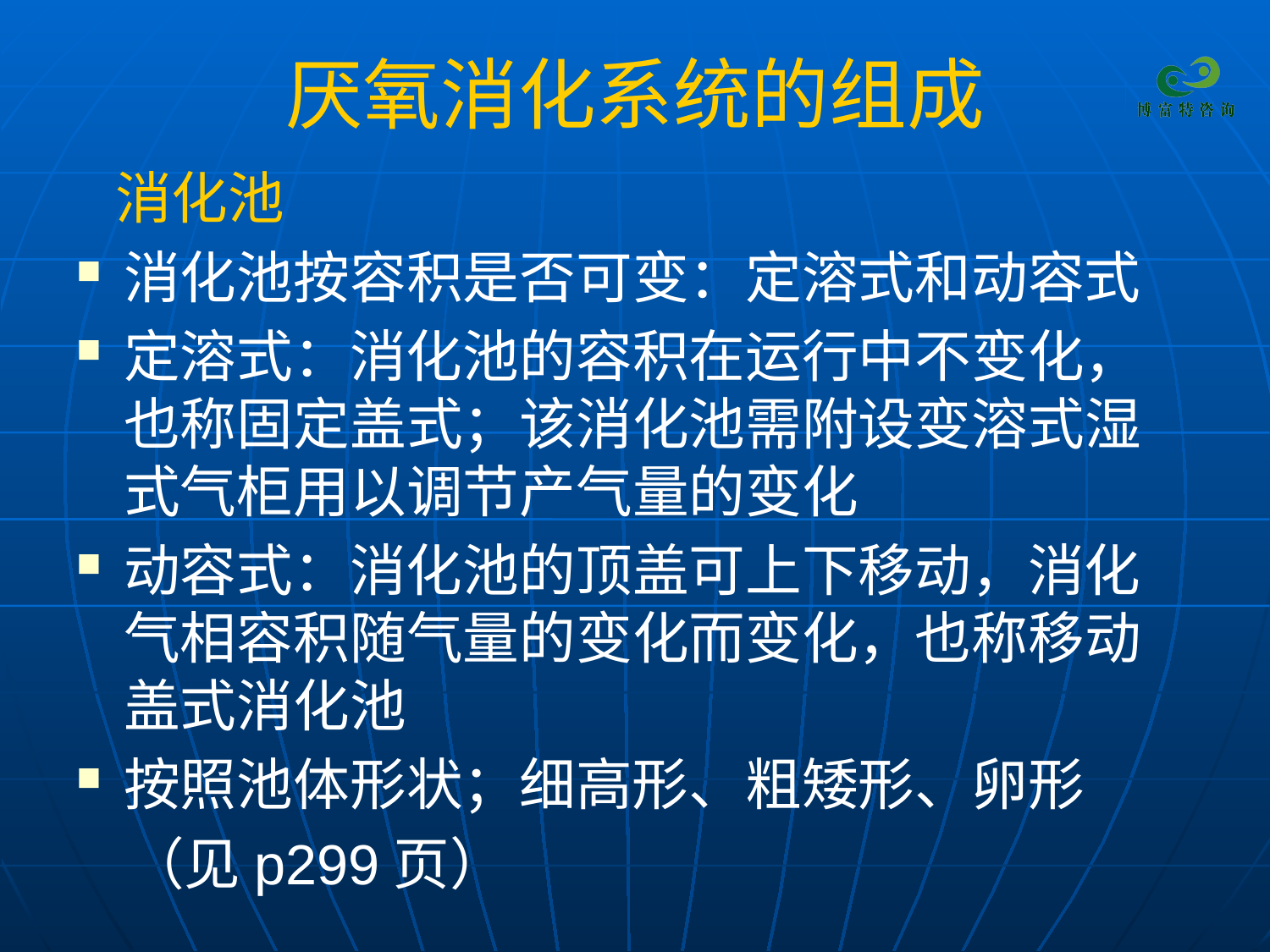

# 厌氧消化系统的组成
  消化池
消化池按容积是否可变：定溶式和动容式
定溶式：消化池的容积在运行中不变化，也称固定盖式；该消化池需附设变溶式湿式气柜用以调节产气量的变化
动容式：消化池的顶盖可上下移动，消化气相容积随气量的变化而变化，也称移动盖式消化池
按照池体形状；细高形、粗矮形、卵形
   （见p299页）